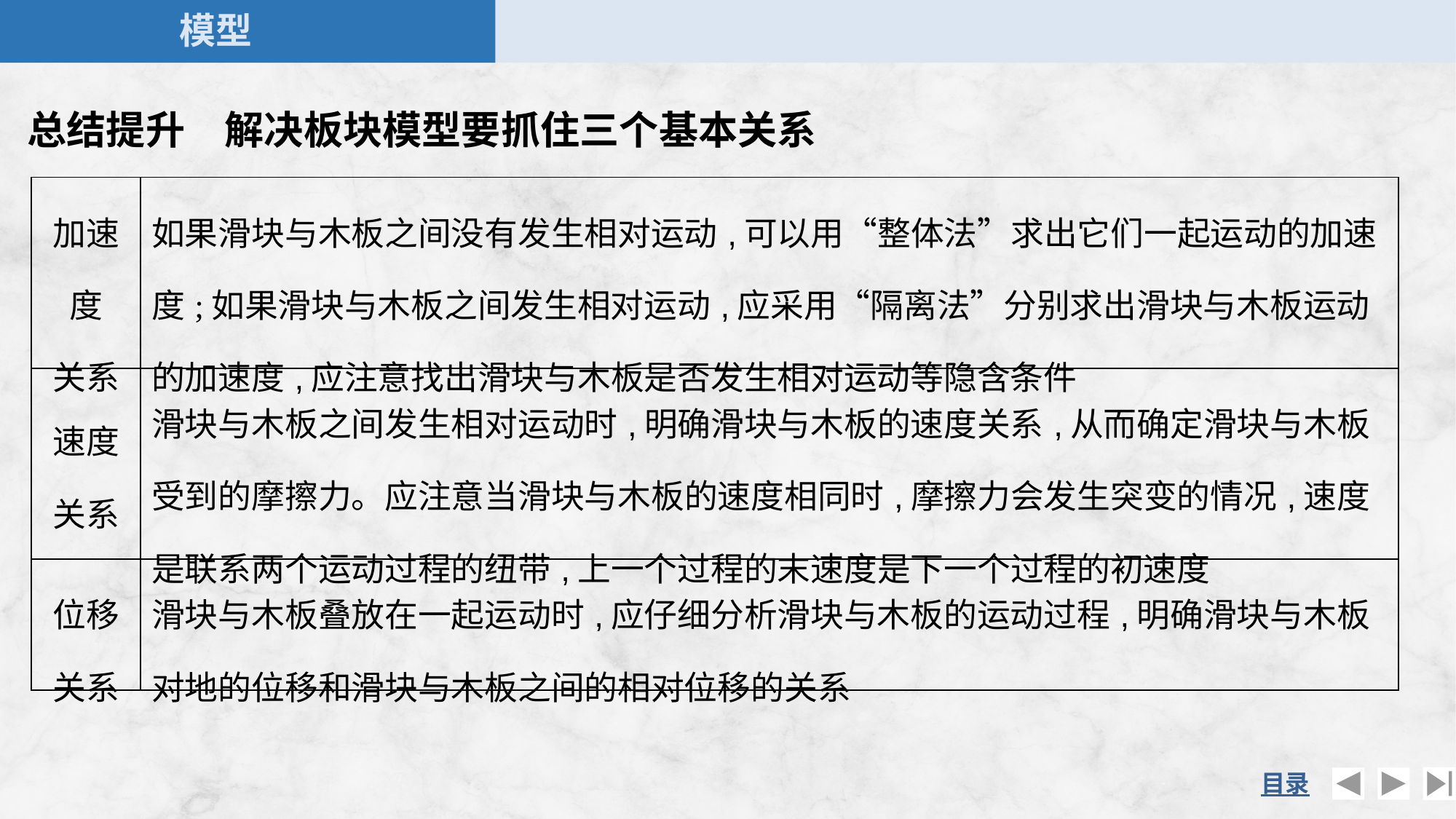

总结提升　解决板块模型要抓住三个基本关系
| 加速度 关系 | 如果滑块与木板之间没有发生相对运动,可以用“整体法”求出它们一起运动的加速度;如果滑块与木板之间发生相对运动,应采用“隔离法”分别求出滑块与木板运动的加速度,应注意找出滑块与木板是否发生相对运动等隐含条件 |
| --- | --- |
| 速度 关系 | 滑块与木板之间发生相对运动时,明确滑块与木板的速度关系,从而确定滑块与木板受到的摩擦力。应注意当滑块与木板的速度相同时,摩擦力会发生突变的情况,速度是联系两个运动过程的纽带,上一个过程的末速度是下一个过程的初速度 |
| 位移 关系 | 滑块与木板叠放在一起运动时,应仔细分析滑块与木板的运动过程,明确滑块与木板对地的位移和滑块与木板之间的相对位移的关系 |